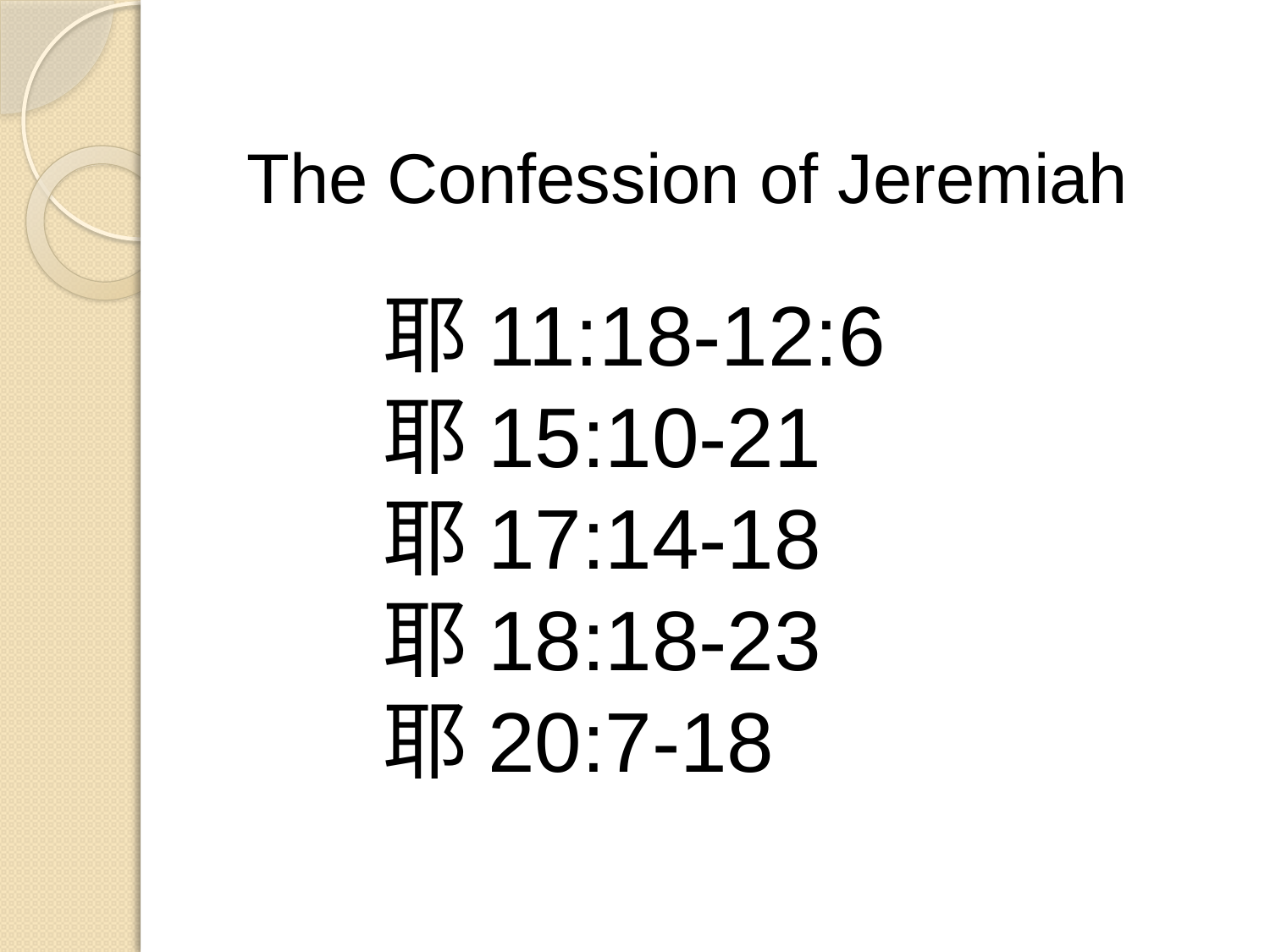

The Confession of Jeremiah
耶11:18-12:6
耶15:10-21
耶17:14-18
耶18:18-23
耶20:7-18